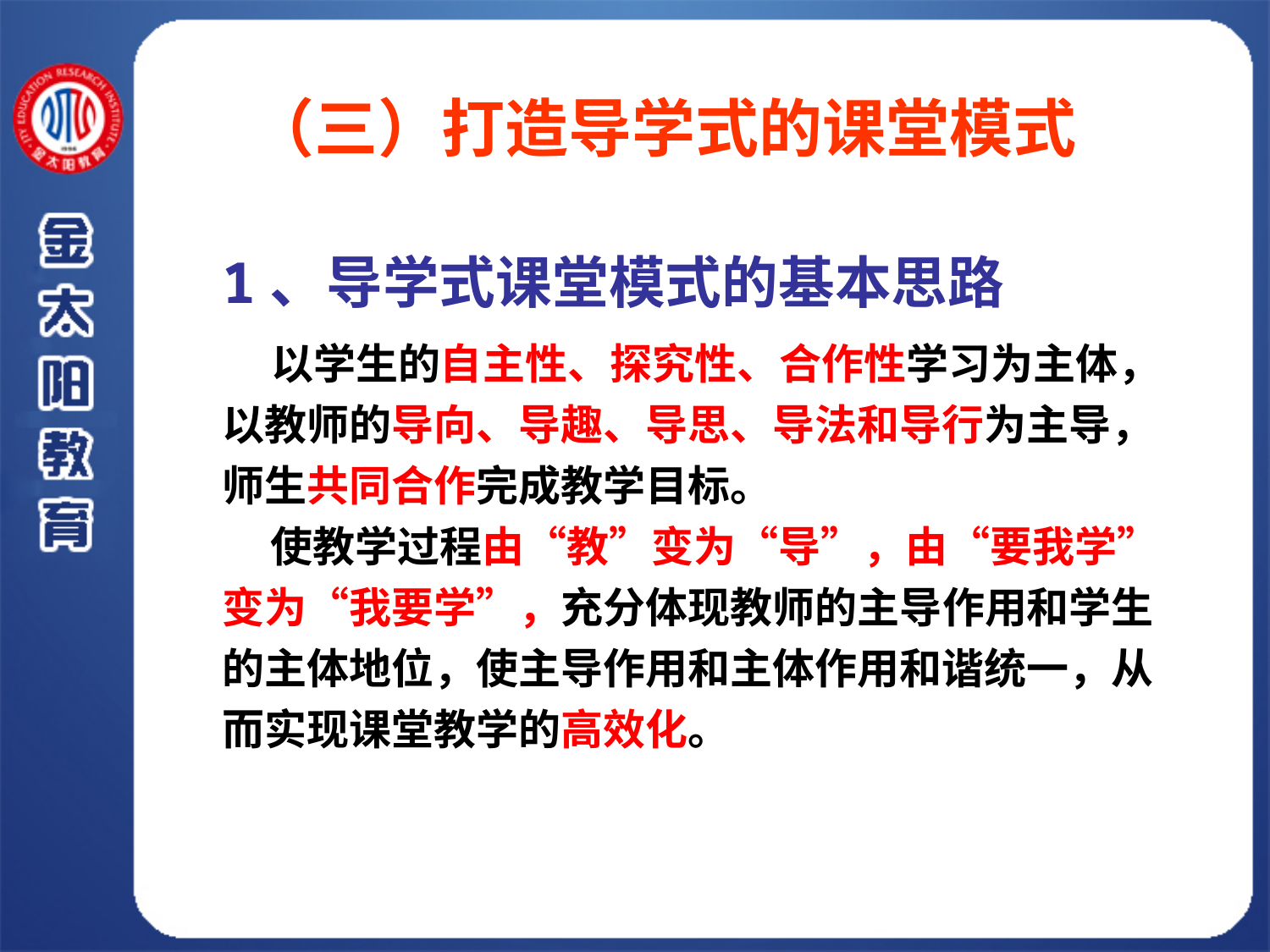

（三）打造导学式的课堂模式
1、导学式课堂模式的基本思路
    以学生的自主性、探究性、合作性学习为主体，以教师的导向、导趣、导思、导法和导行为主导，师生共同合作完成教学目标。
    使教学过程由“教”变为“导”，由“要我学”变为“我要学”，充分体现教师的主导作用和学生的主体地位，使主导作用和主体作用和谐统一，从而实现课堂教学的高效化。